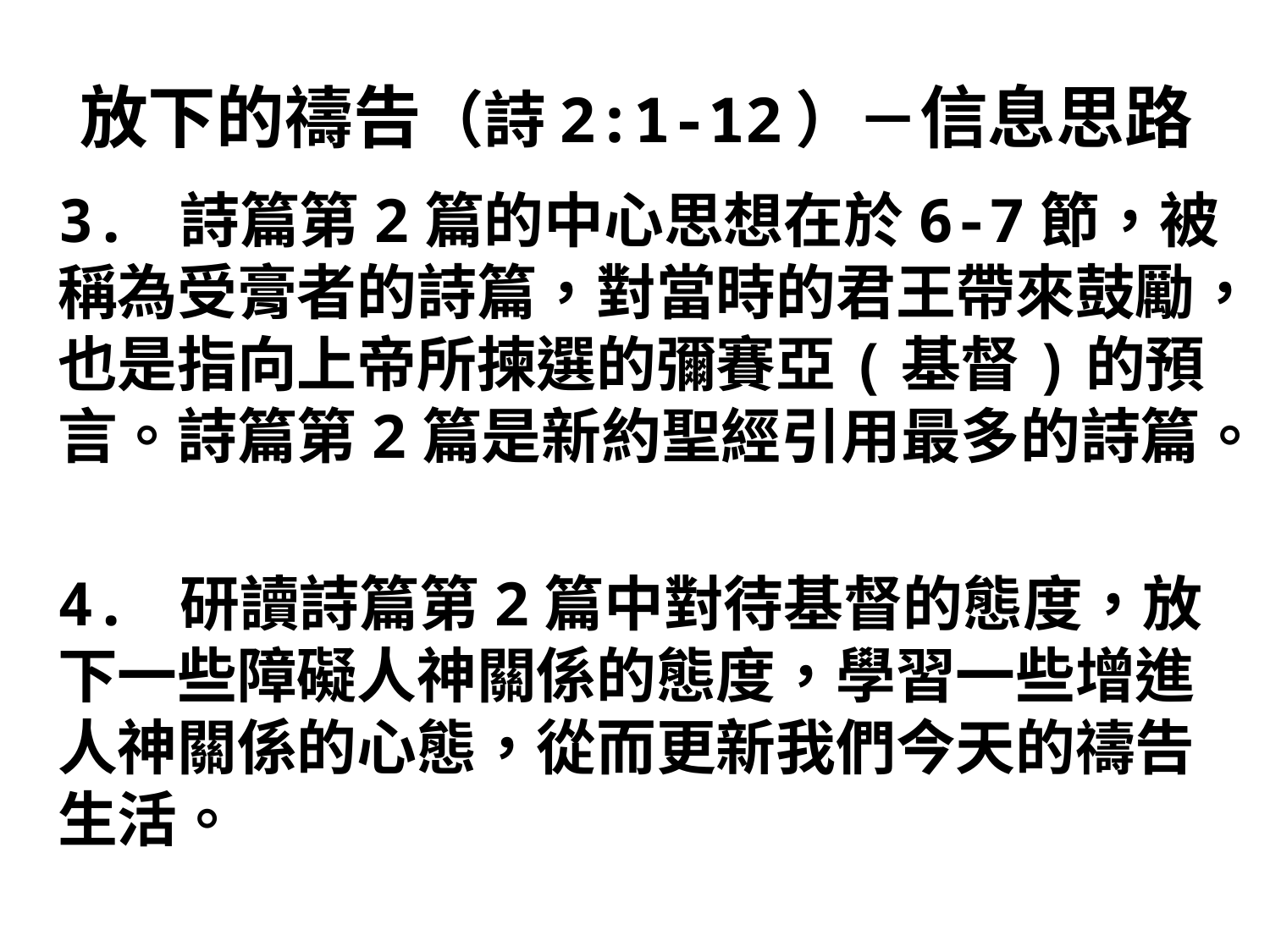

# 放下的禱告（詩2:1-12）－信息思路
3. 詩篇第2篇的中心思想在於6-7節，被稱為受膏者的詩篇，對當時的君王帶來鼓勵，也是指向上帝所揀選的彌賽亞(基督)的預言。詩篇第2篇是新約聖經引用最多的詩篇。

4. 研讀詩篇第2篇中對待基督的態度，放下一些障礙人神關係的態度，學習一些增進人神關係的心態，從而更新我們今天的禱告生活。